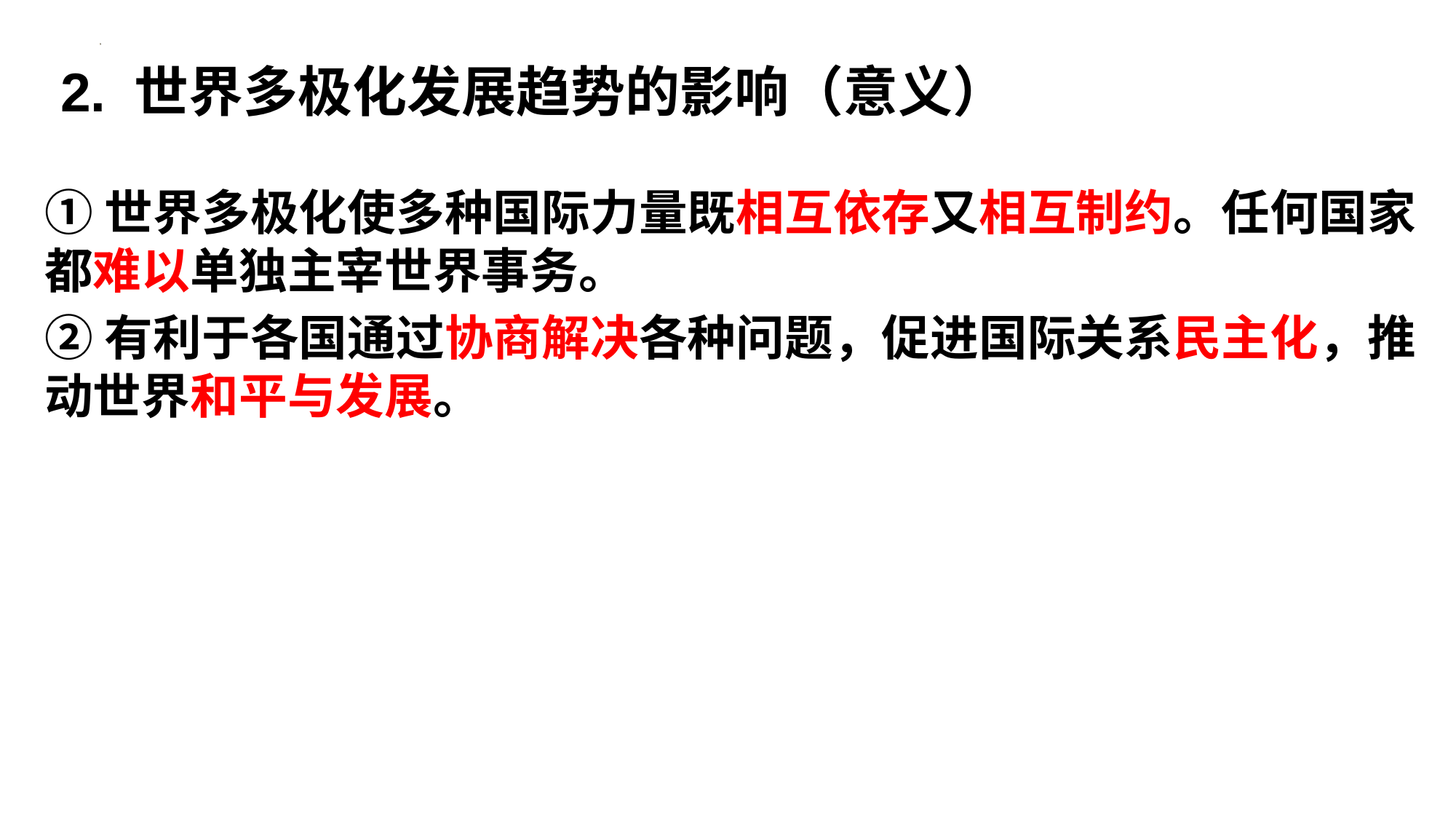

2. 世界多极化发展趋势的影响（意义）
①世界多极化使多种国际力量既相互依存又相互制约。任何国家都难以单独主宰世界事务。
②有利于各国通过协商解决各种问题，促进国际关系民主化，推动世界和平与发展。